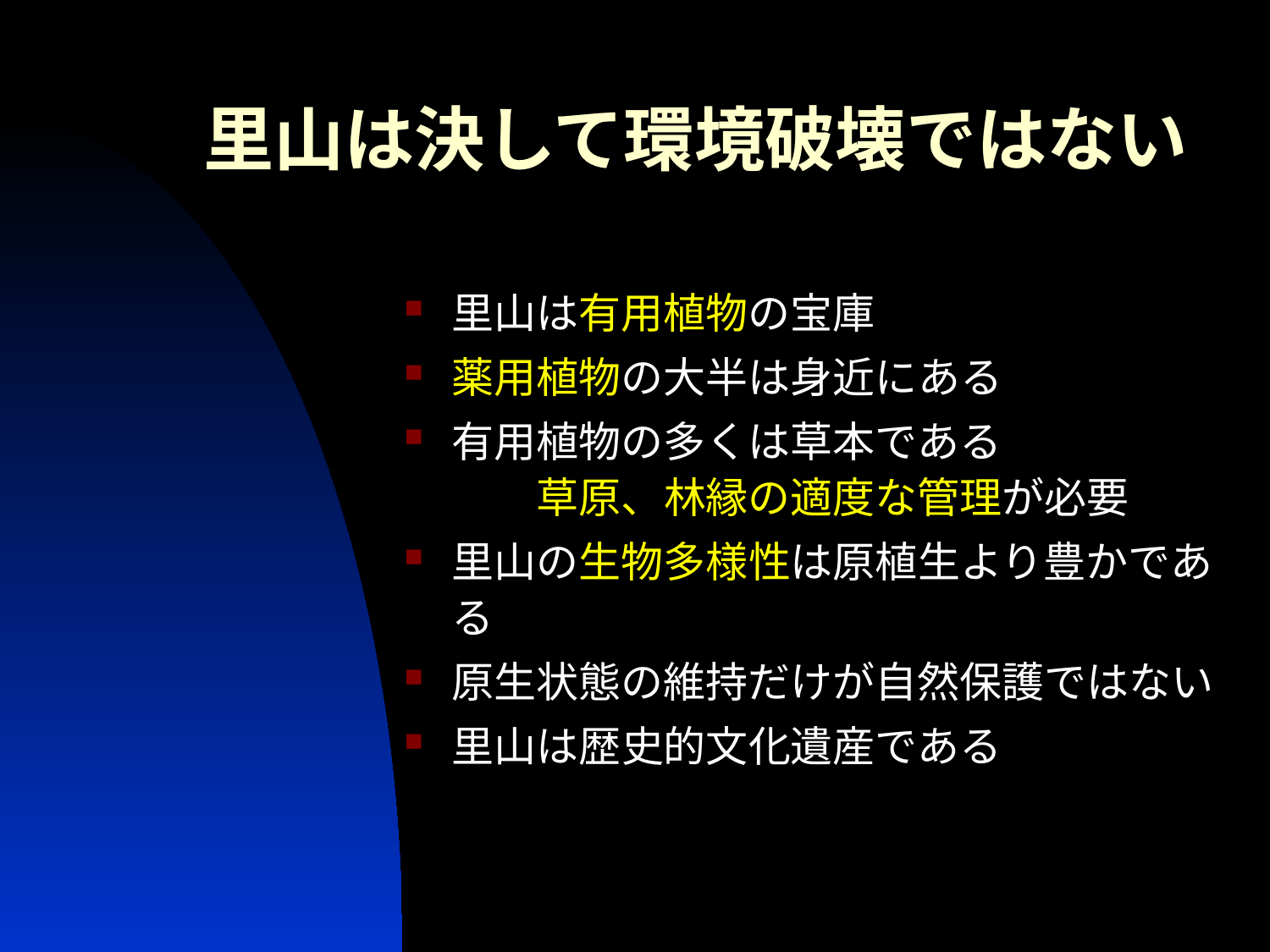

# 里山は決して環境破壊ではない
里山は有用植物の宝庫
薬用植物の大半は身近にある
有用植物の多くは草本である　　　　　　　草原、林縁の適度な管理が必要
里山の生物多様性は原植生より豊かである
原生状態の維持だけが自然保護ではない
里山は歴史的文化遺産である